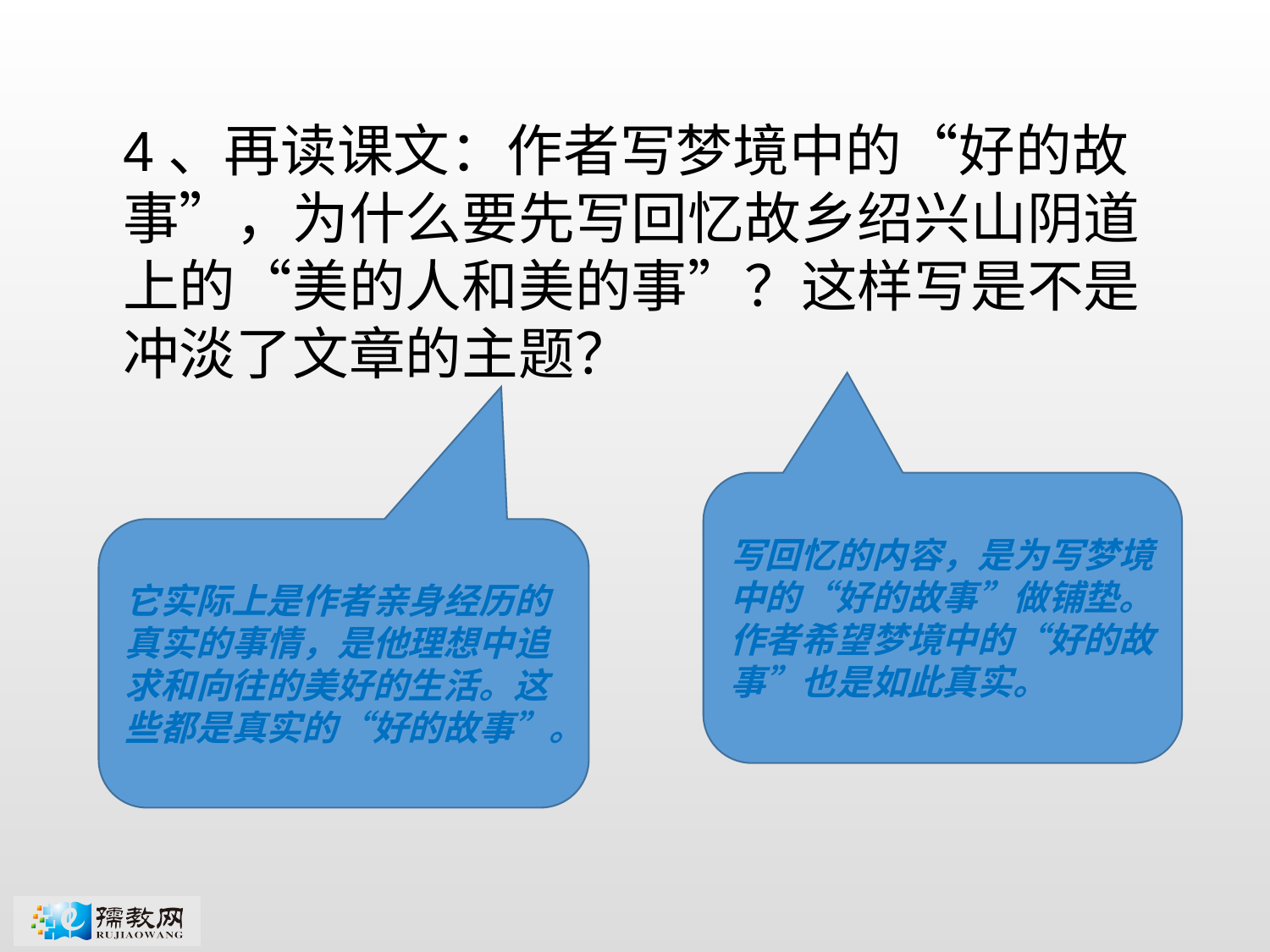

4、再读课文：作者写梦境中的“好的故事”，为什么要先写回忆故乡绍兴山阴道上的“美的人和美的事”？这样写是不是冲淡了文章的主题？
写回忆的内容，是为写梦境中的“好的故事”做铺垫。作者希望梦境中的“好的故事”也是如此真实。

它实际上是作者亲身经历的真实的事情，是他理想中追求和向往的美好的生活。这些都是真实的“好的故事”。